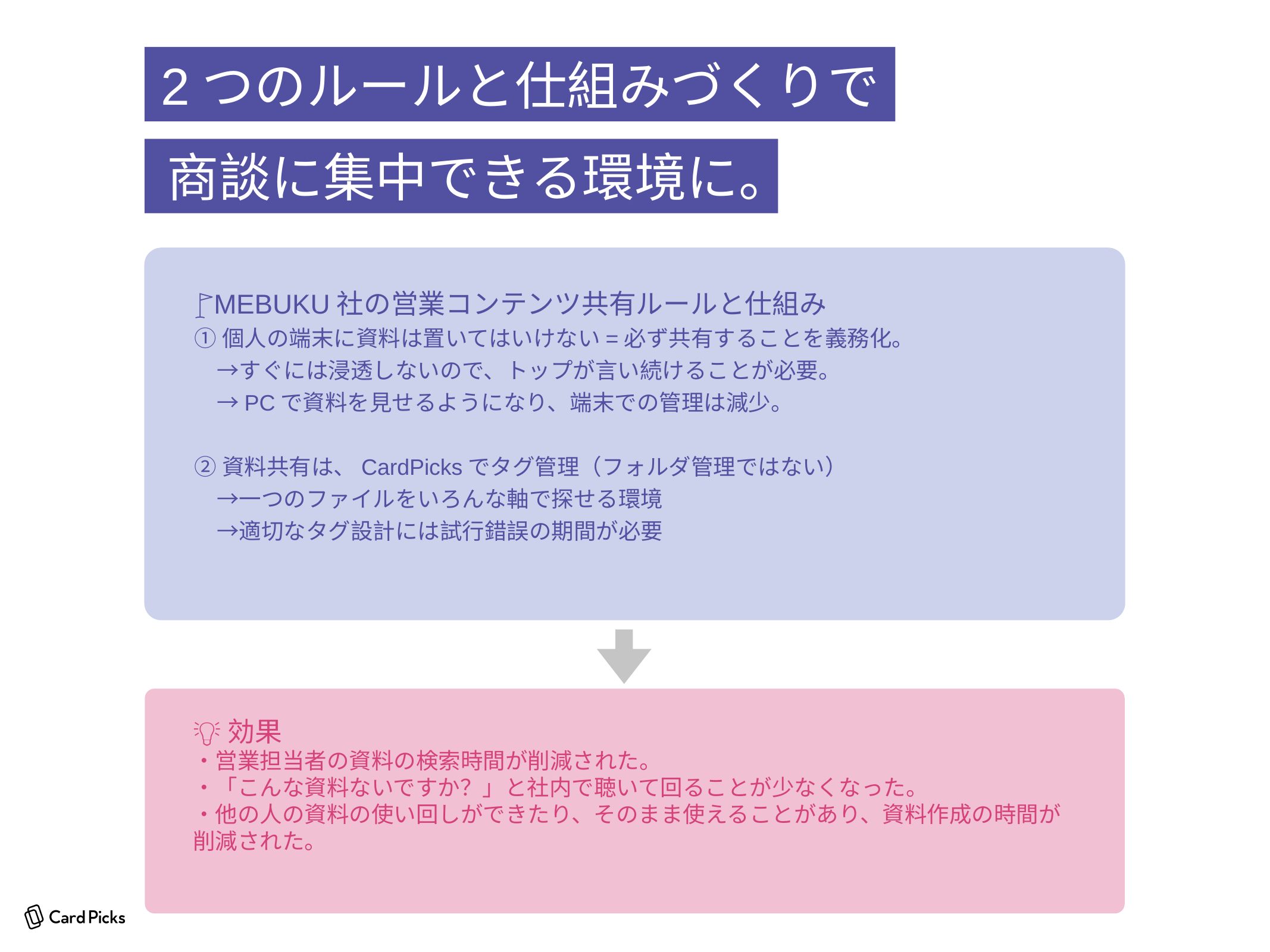

2つのルールと仕組みづくりで

商談に集中できる環境に。

🚩MEBUKU社の営業コンテンツ共有ルールと仕組み
①個人の端末に資料は置いてはいけない=必ず共有することを義務化。
　→すぐには浸透しないので、トップが言い続けることが必要。
　→PCで資料を見せるようになり、端末での管理は減少。

②資料共有は、CardPicksでタグ管理（フォルダ管理ではない）
　→一つのファイルをいろんな軸で探せる環境
　→適切なタグ設計には試行錯誤の期間が必要

💡効果
・営業担当者の資料の検索時間が削減された。
・「こんな資料ないですか？」と社内で聴いて回ることが少なくなった。
・他の人の資料の使い回しができたり、そのまま使えることがあり、資料作成の時間が削減された。
15